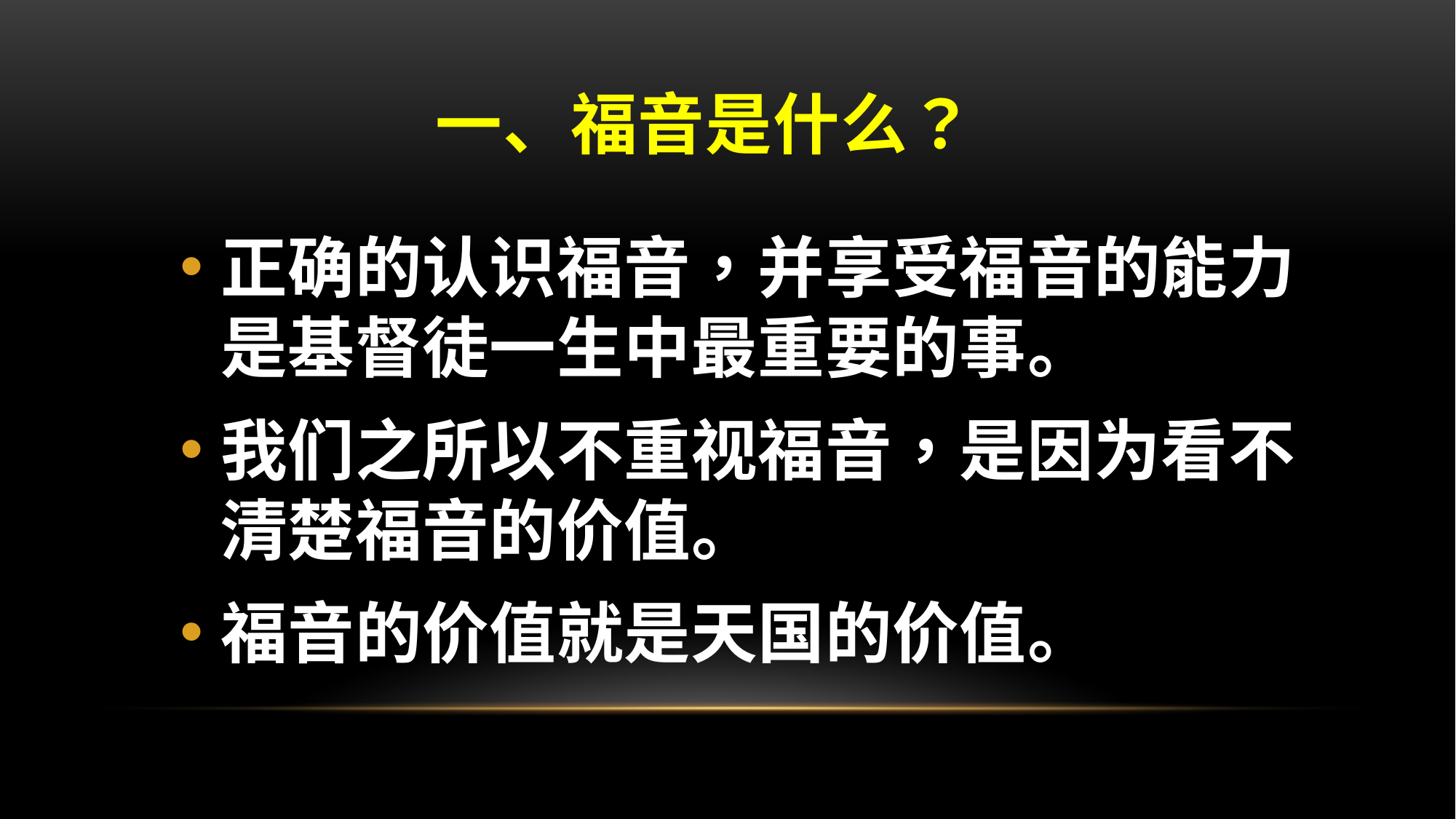

# 一、福音是什么？
正确的认识福音，并享受福音的能力是基督徒一生中最重要的事。
我们之所以不重视福音，是因为看不清楚福音的价值。
福音的价值就是天国的价值。